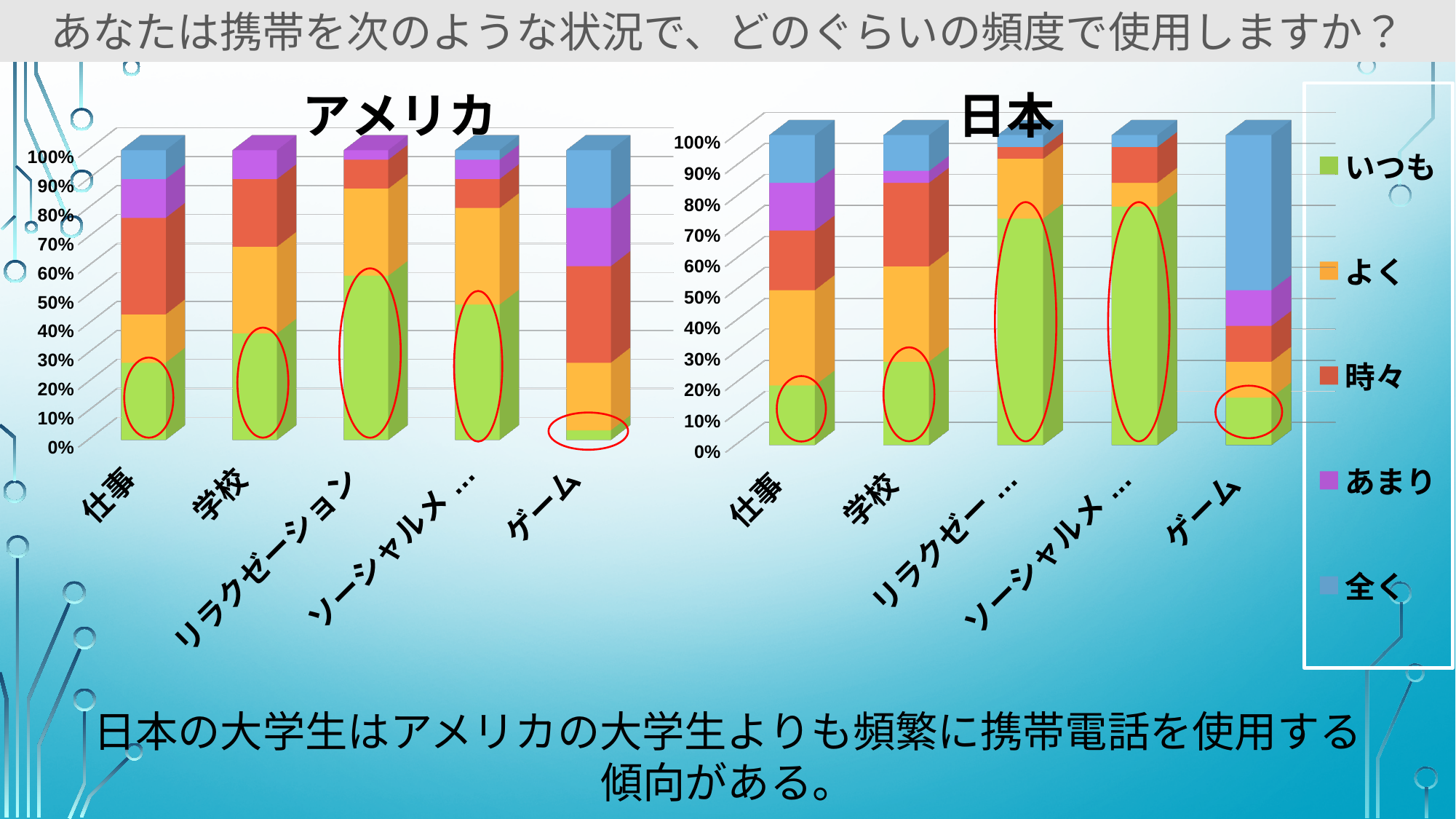

あなたは携帯を次のような状況で、どのぐらいの頻度で使用しますか？

[unsupported chart]

[unsupported chart]

日本の大学生はアメリカの大学生よりも頻繁に携帯電話を使用する傾向がある。